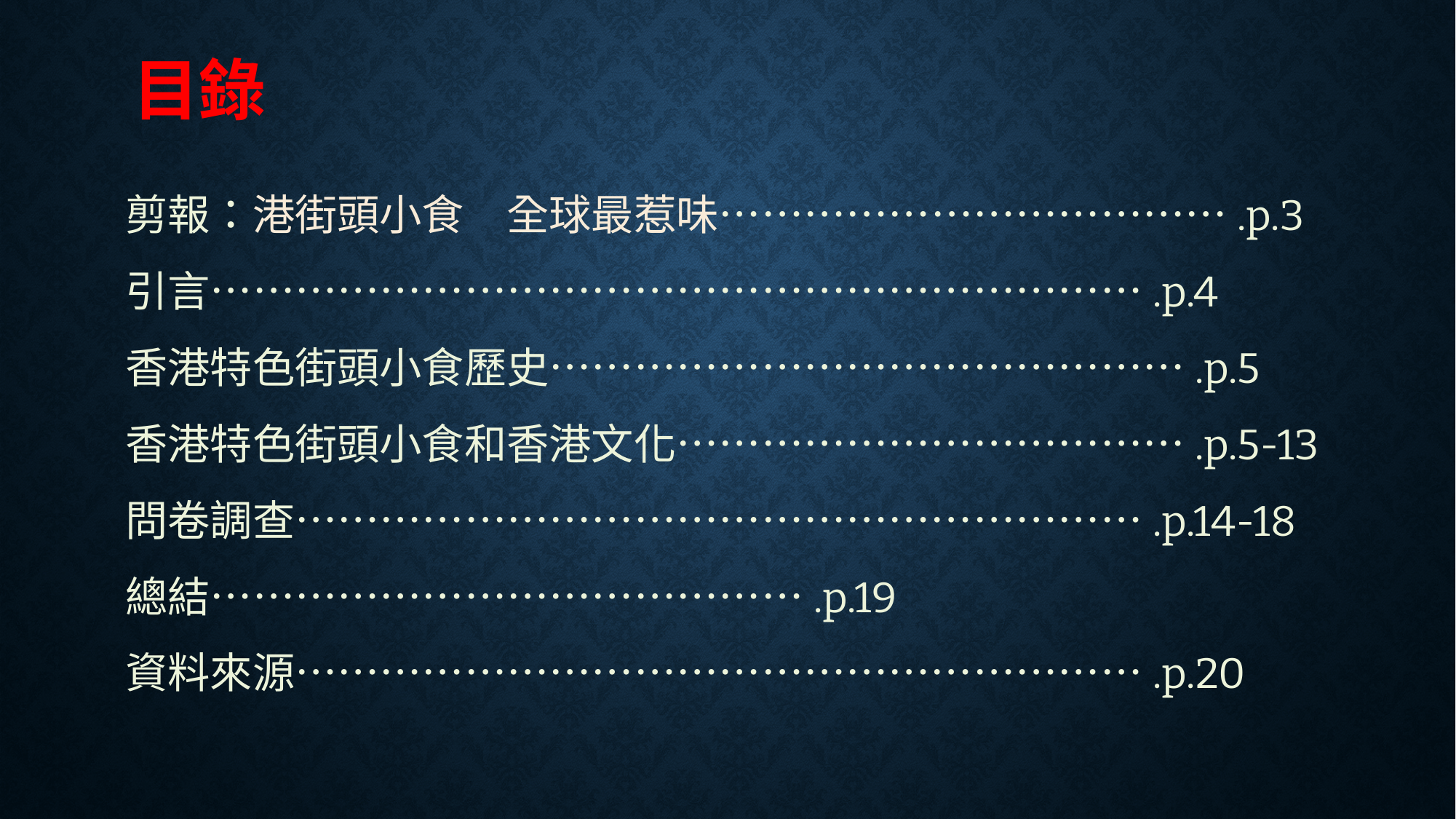

# 目錄
剪報：港街頭小食　全球最惹味……………………………….p.3
引言………………………………………………………….p.4
香港特色街頭小食歷史……………………………………….p.5
香港特色街頭小食和香港文化……………………………….p.5-13
問卷調查…………………………………………………….p.14-18
總結…………………………………….p.19
資料來源…………………………………………………….p.20